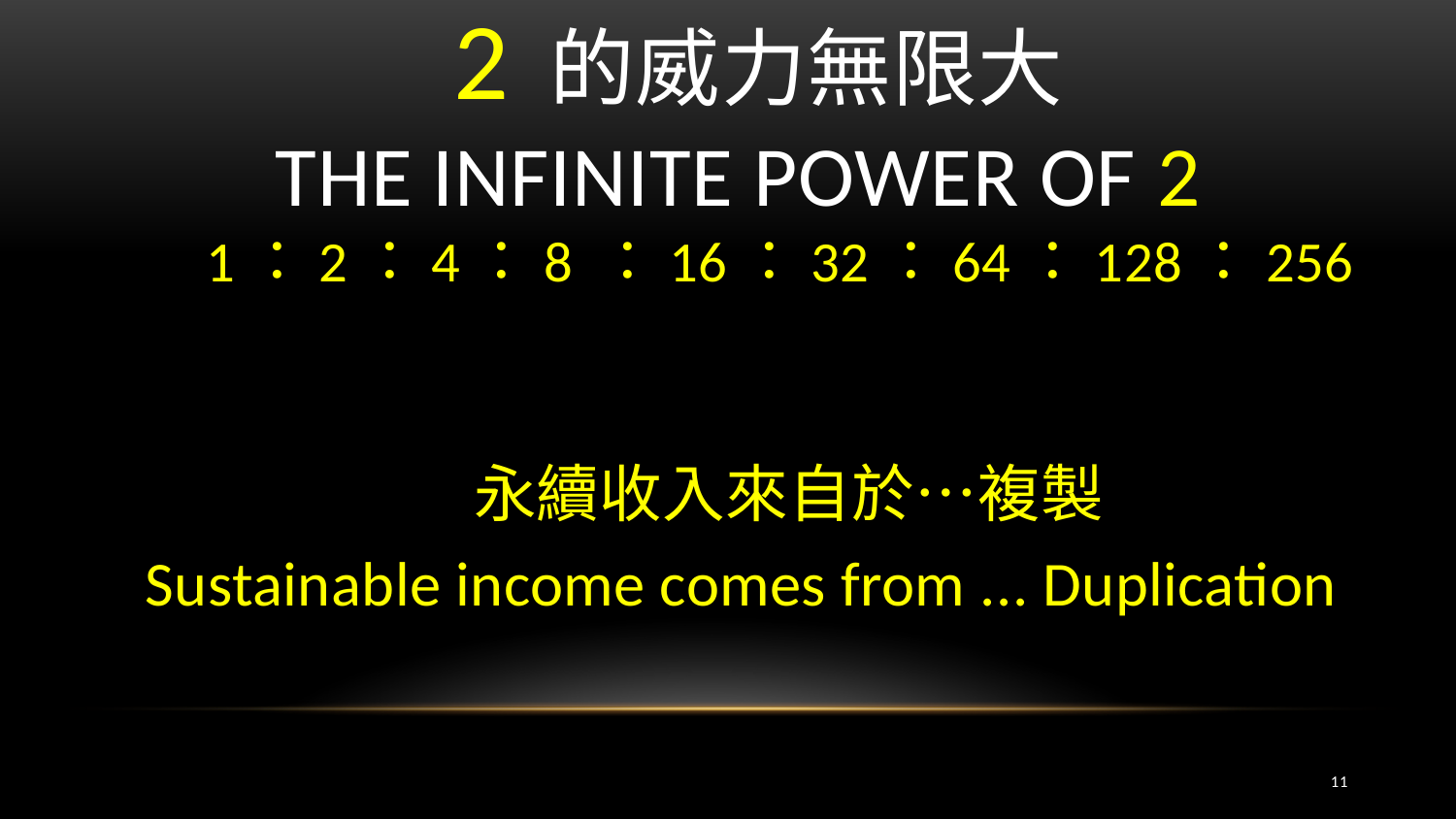

# 2 的威力無限大 The Infinite power of 2
   1：2：4：8 ：16：32：64：128：256

   永續收入來自於…複製
Sustainable income comes from ... Duplication

11